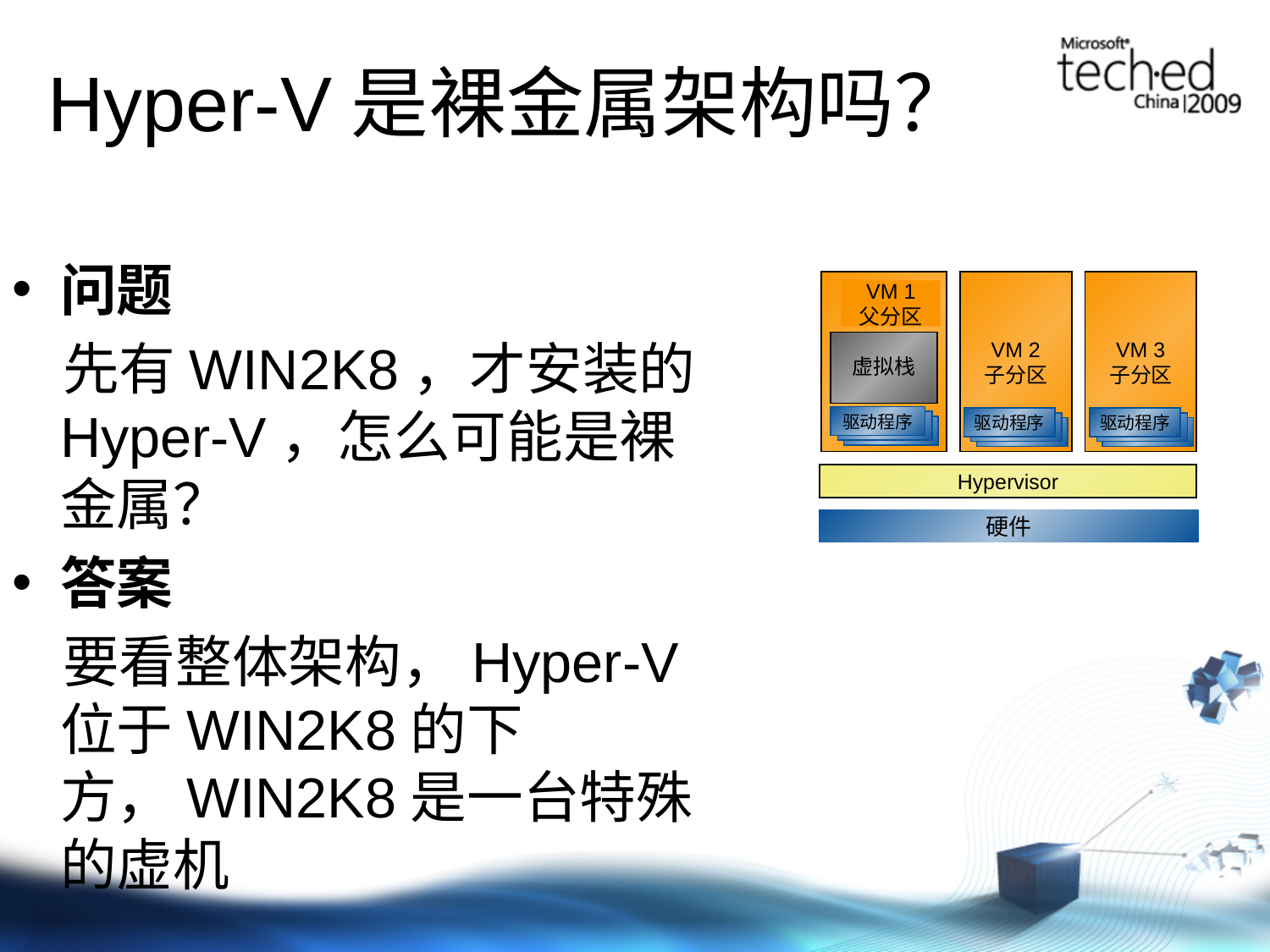

Hyper-V是裸金属架构吗？
问题
先有WIN2K8，才安装的Hyper-V，怎么可能是裸金属？
答案
要看整体架构，Hyper-V位于WIN2K8的下方，WIN2K8是一台特殊的虚机

VM 2
子分区
VM 3
子分区
VM 1
父分区
虚拟栈
驱动程序
Drivers
Drivers
驱动程序
Drivers
Drivers
驱动程序
Drivers
Drivers
Hypervisor
硬件